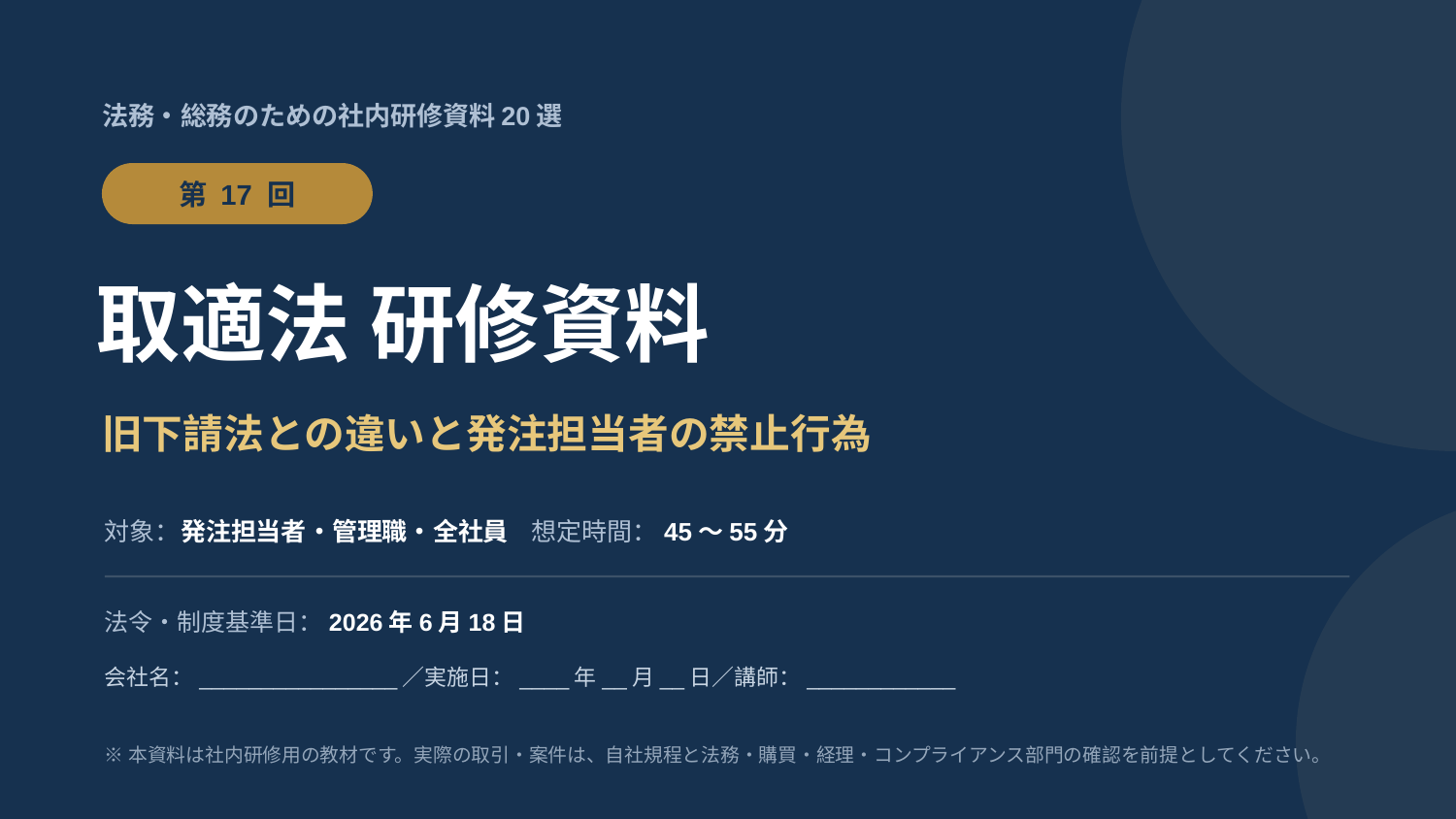

法務・総務のための社内研修資料20選

第 17 回
取適法 研修資料
旧下請法との違いと発注担当者の禁止行為

対象：発注担当者・管理職・全社員    想定時間：45〜55分

法令・制度基準日：2026年6月18日
会社名：________________／実施日：____年__月__日／講師：____________
※本資料は社内研修用の教材です。実際の取引・案件は、自社規程と法務・購買・経理・コンプライアンス部門の確認を前提としてください。